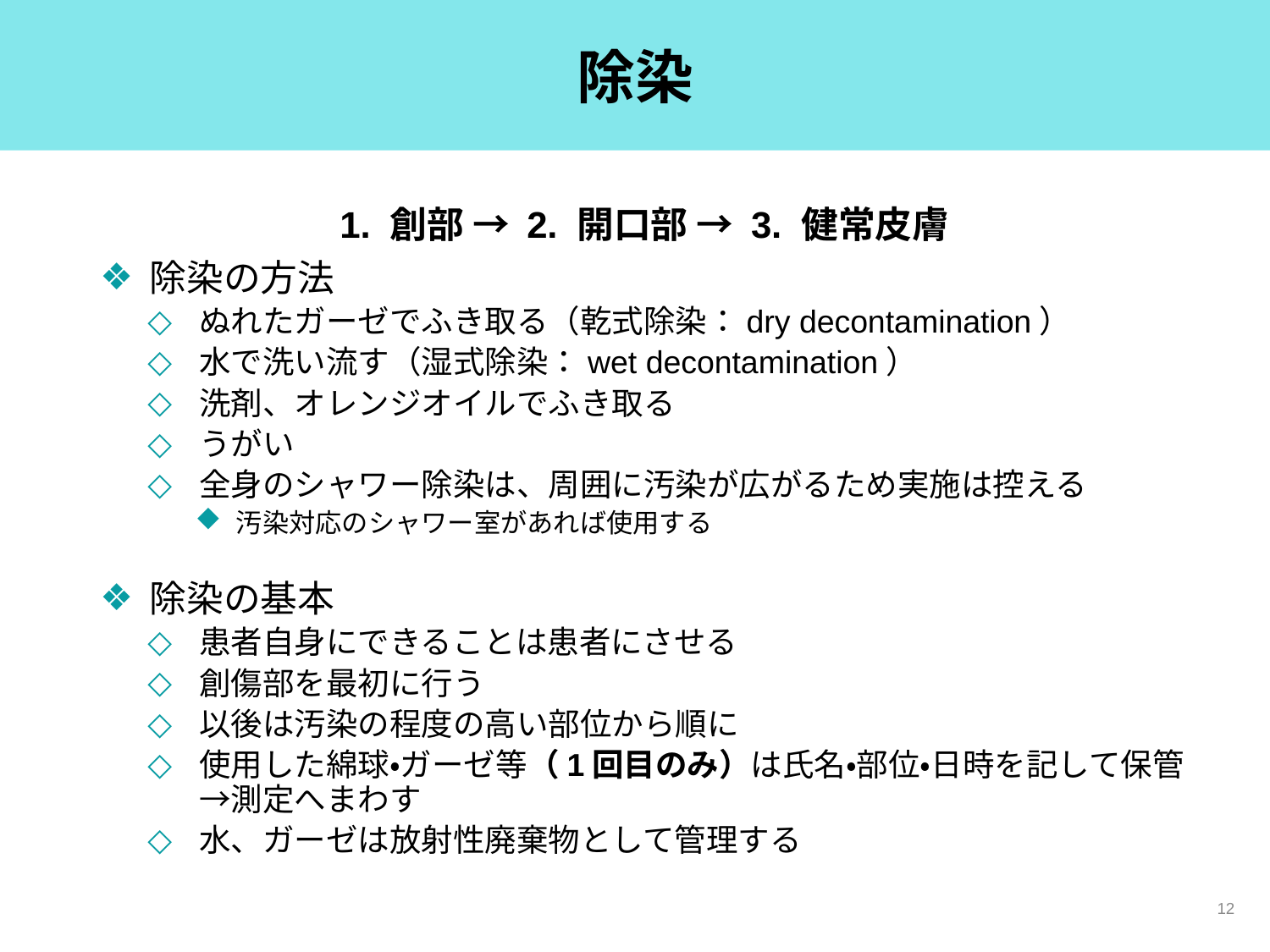

# 除染
1. 創部 → 2. 開口部 → 3. 健常皮膚
除染の方法
ぬれたガーゼでふき取る（乾式除染：dry decontamination）
水で洗い流す（湿式除染：wet decontamination）
洗剤、オレンジオイルでふき取る
うがい
全身のシャワー除染は、周囲に汚染が広がるため実施は控える
汚染対応のシャワー室があれば使用する
除染の基本
患者自身にできることは患者にさせる
創傷部を最初に行う
以後は汚染の程度の高い部位から順に
使用した綿球・ガーゼ等（1回目のみ）は氏名・部位・日時を記して保管→測定へまわす
水、ガーゼは放射性廃棄物として管理する
12